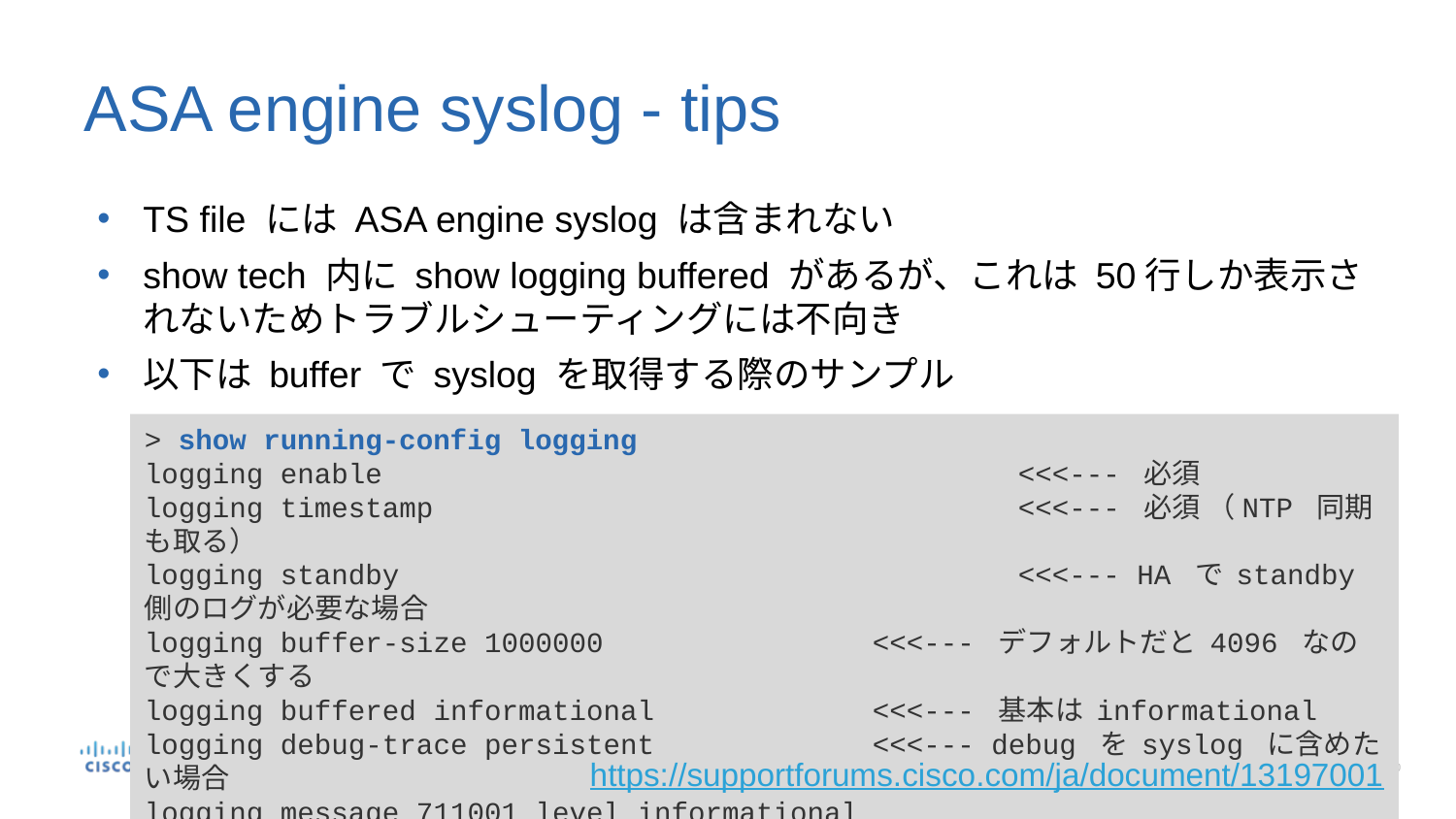

# ASA engine syslog - tips
TS file には ASA engine syslog は含まれない
show tech 内に show logging buffered があるが、これは 50行しか表示されないためトラブルシューティングには不向き
以下は buffer で syslog を取得する際のサンプル

> show running-config logging
logging enable 					<<<--- 必須
logging timestamp 				<<<--- 必須 （NTP 同期も取る）
logging standby					<<<--- HA で standby 側のログが必要な場合
logging buffer-size 1000000		<<<--- デフォルトだと 4096 なので大きくする
logging buffered informational		<<<--- 基本は informational
logging debug-trace persistent		<<<--- debug を syslog に含めたい場合
logging message 711001 level informational
<<<--- logging debug-trace の syslog(711001) の level を変更したい場合
https://supportforums.cisco.com/ja/document/13197001